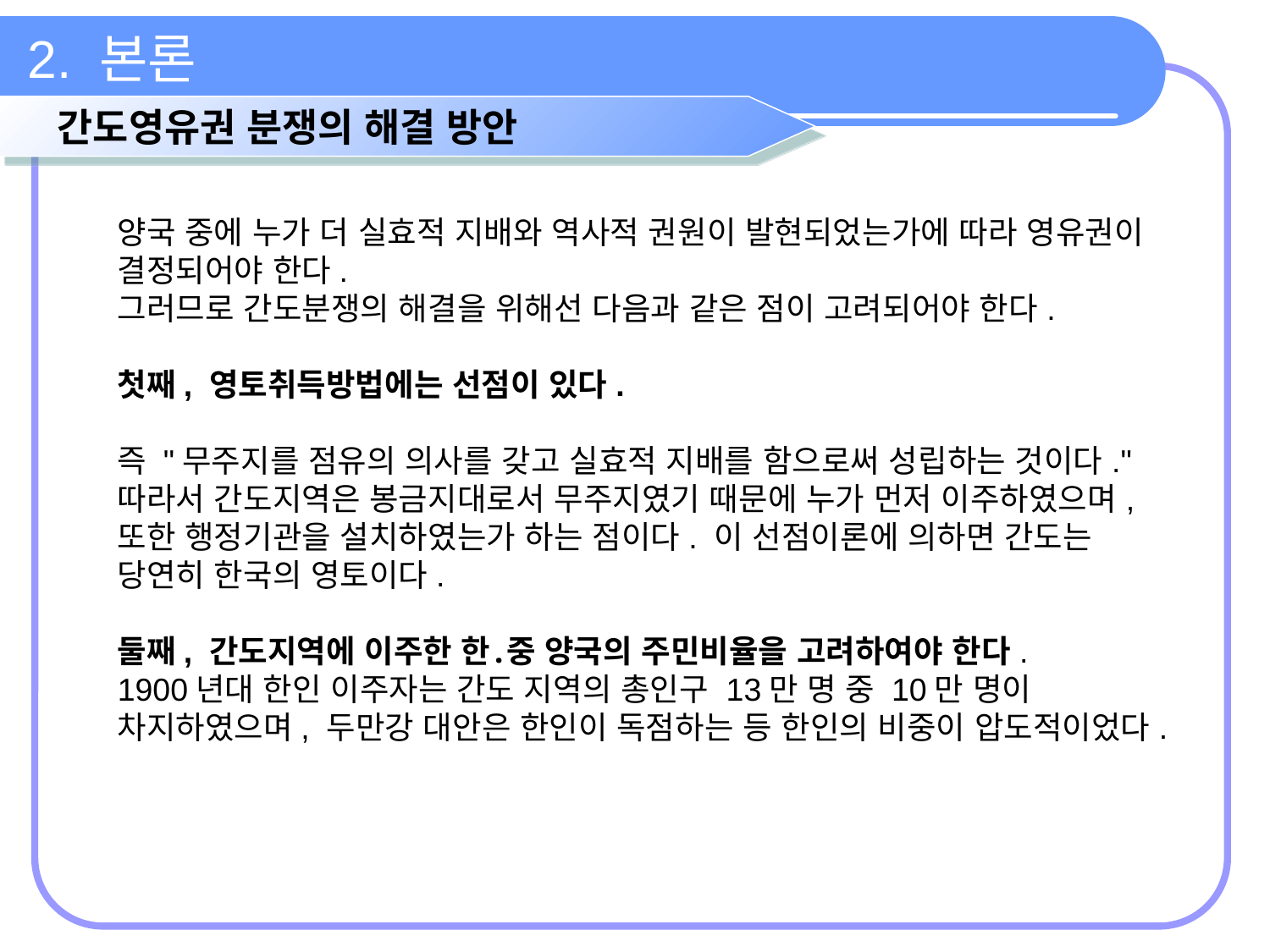

# 2. 본론
간도영유권 분쟁의 해결 방안
양국 중에 누가 더 실효적 지배와 역사적 권원이 발현되었는가에 따라 영유권이 결정되어야 한다.
그러므로 간도분쟁의 해결을 위해선 다음과 같은 점이 고려되어야 한다.

첫째, 영토취득방법에는 선점이 있다.

즉 "무주지를 점유의 의사를 갖고 실효적 지배를 함으로써 성립하는 것이다." 따라서 간도지역은 봉금지대로서 무주지였기 때문에 누가 먼저 이주하였으며, 또한 행정기관을 설치하였는가 하는 점이다. 이 선점이론에 의하면 간도는 당연히 한국의 영토이다.

둘째, 간도지역에 이주한 한․중 양국의 주민비율을 고려하여야 한다.
1900년대 한인 이주자는 간도 지역의 총인구 13만 명 중 10만 명이 차지하였으며, 두만강 대안은 한인이 독점하는 등 한인의 비중이 압도적이었다.